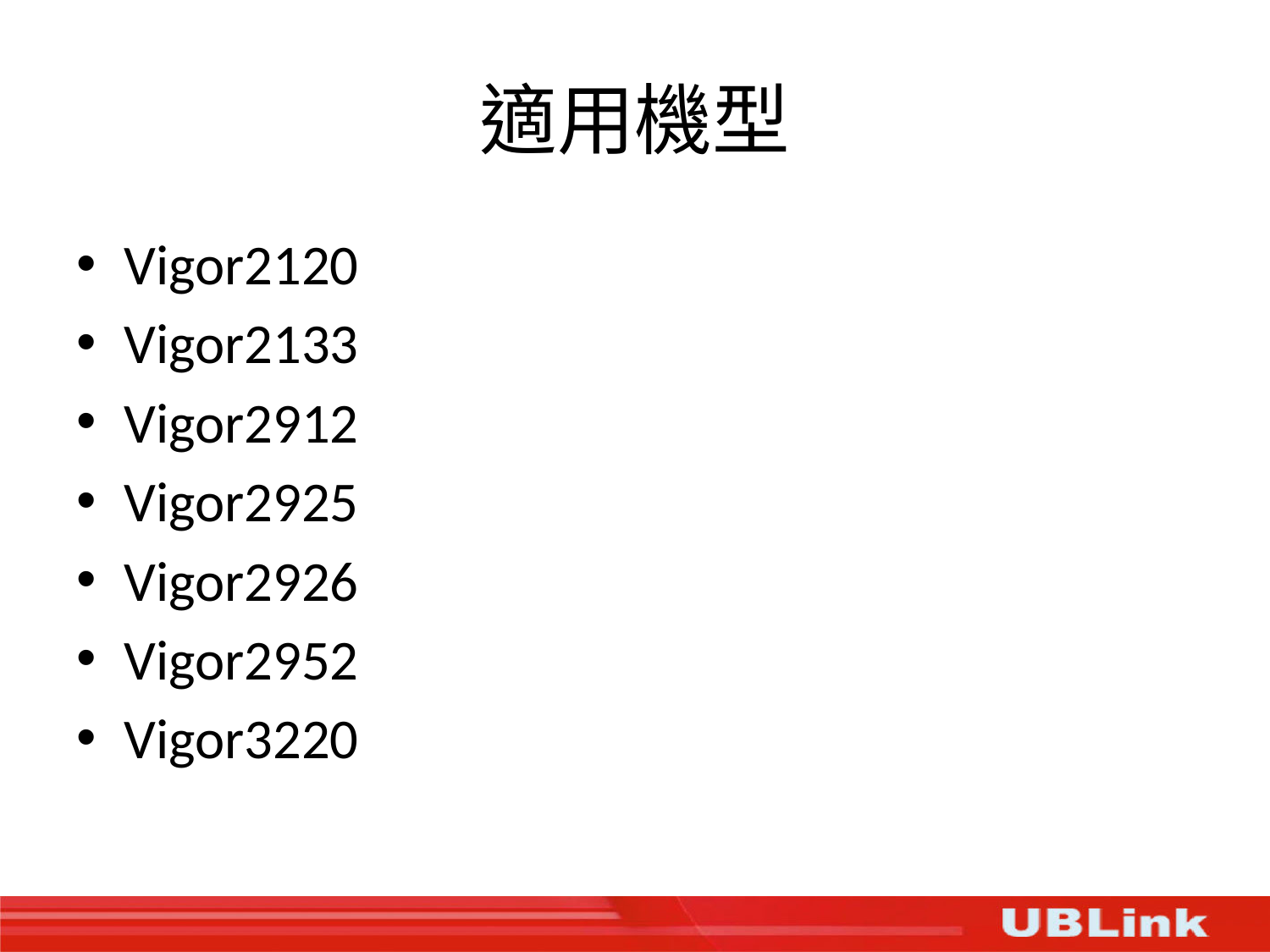

# 適用機型
Vigor2120
Vigor2133
Vigor2912
Vigor2925
Vigor2926
Vigor2952
Vigor3220